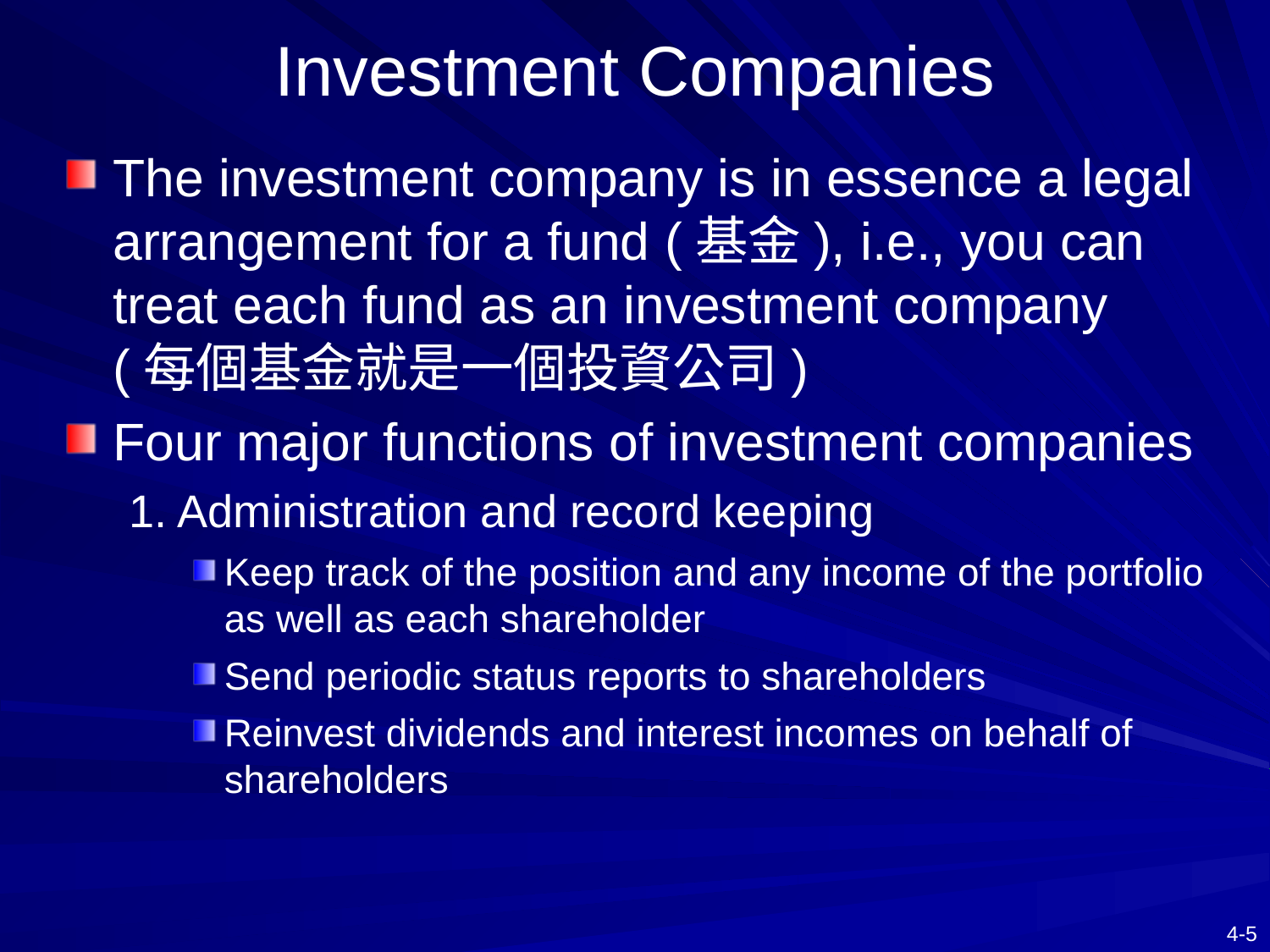

# Investment Companies
The investment company is in essence a legal arrangement for a fund (基金), i.e., you can treat each fund as an investment company (每個基金就是一個投資公司)
Four major functions of investment companies
1. Administration and record keeping
Keep track of the position and any income of the portfolio as well as each shareholder
Send periodic status reports to shareholders
Reinvest dividends and interest incomes on behalf of shareholders